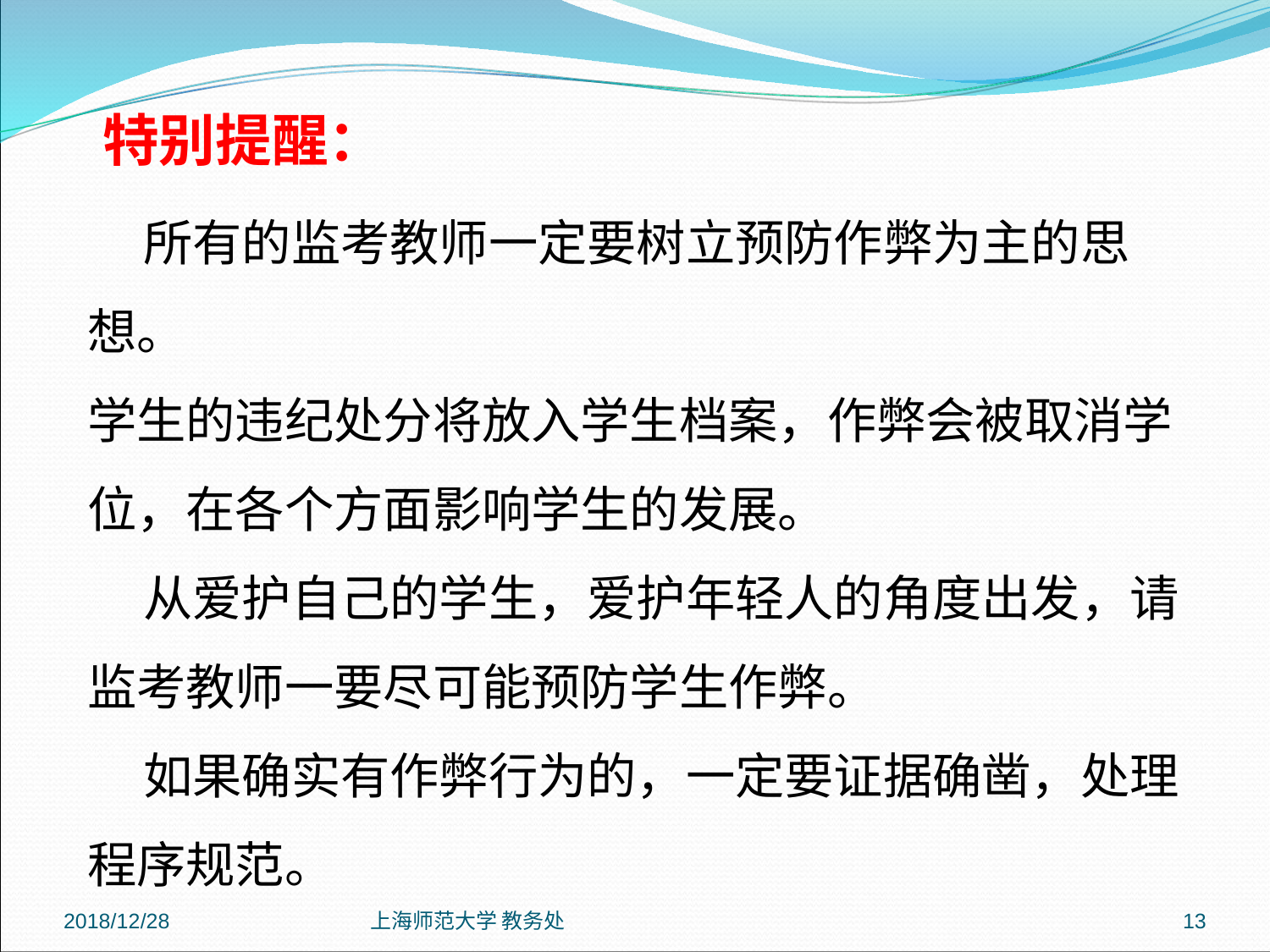

特别提醒：
    所有的监考教师一定要树立预防作弊为主的思想。
学生的违纪处分将放入学生档案，作弊会被取消学位，在各个方面影响学生的发展。
    从爱护自己的学生，爱护年轻人的角度出发，请监考教师一要尽可能预防学生作弊。
    如果确实有作弊行为的，一定要证据确凿，处理程序规范。

2018/12/28
上海师范大学 教务处
13